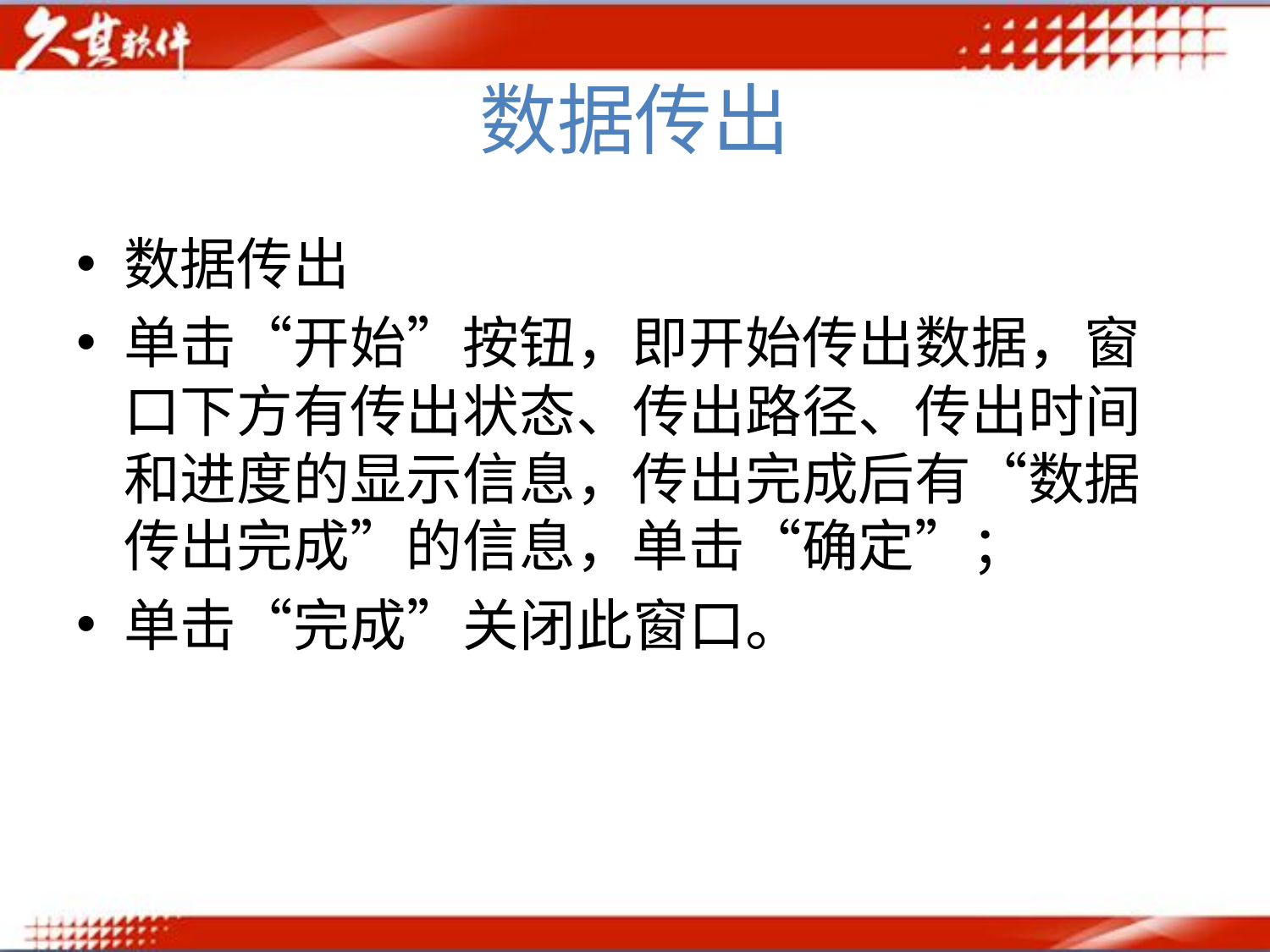

# 数据传出
数据传出
单击“开始”按钮，即开始传出数据，窗口下方有传出状态、传出路径、传出时间和进度的显示信息，传出完成后有“数据传出完成”的信息，单击“确定”；
单击“完成”关闭此窗口。